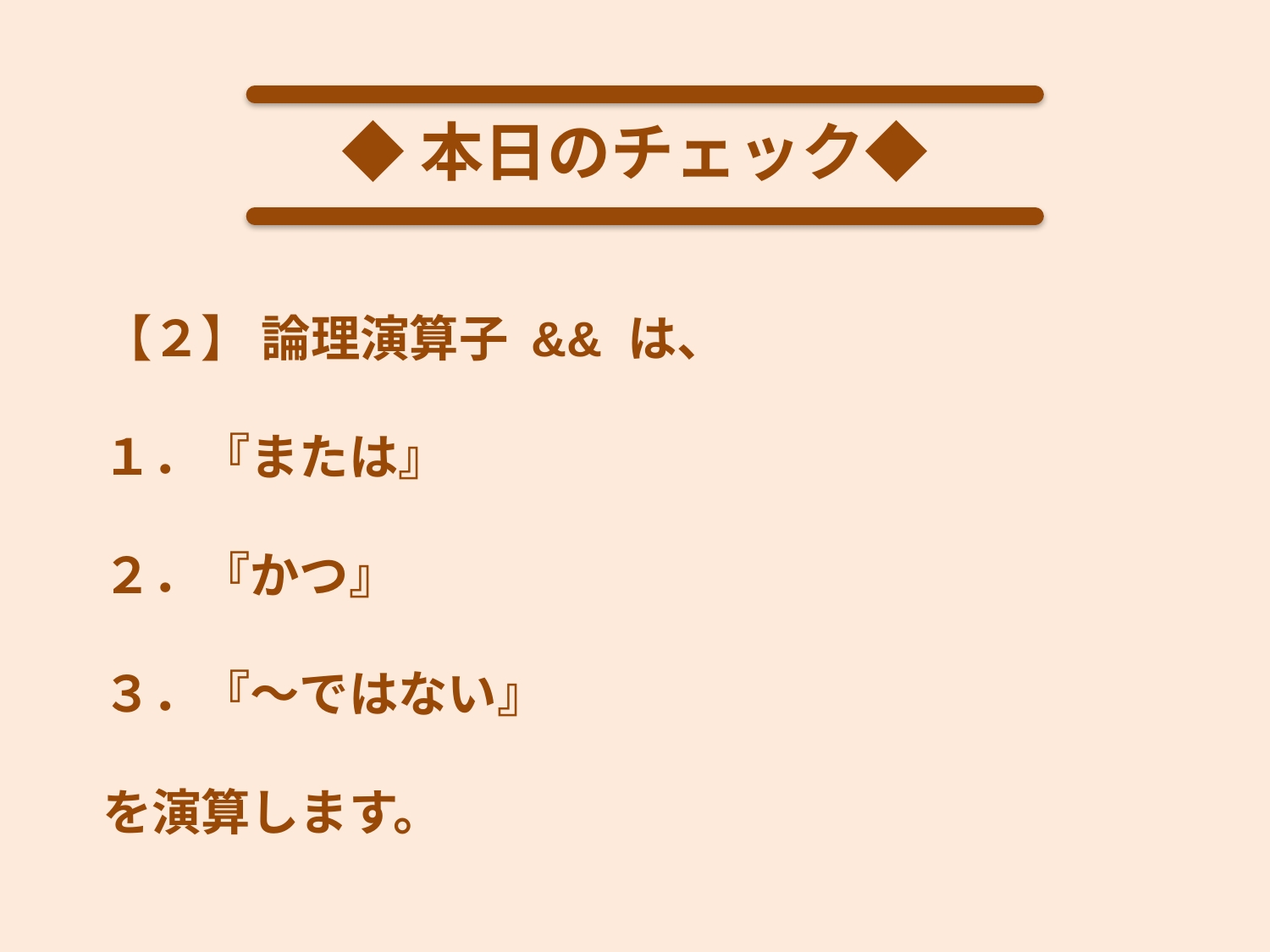

◆本日のチェック◆

【２】 論理演算子 && は、

１．『または』

２．『かつ』

３．『～ではない』

を演算します。